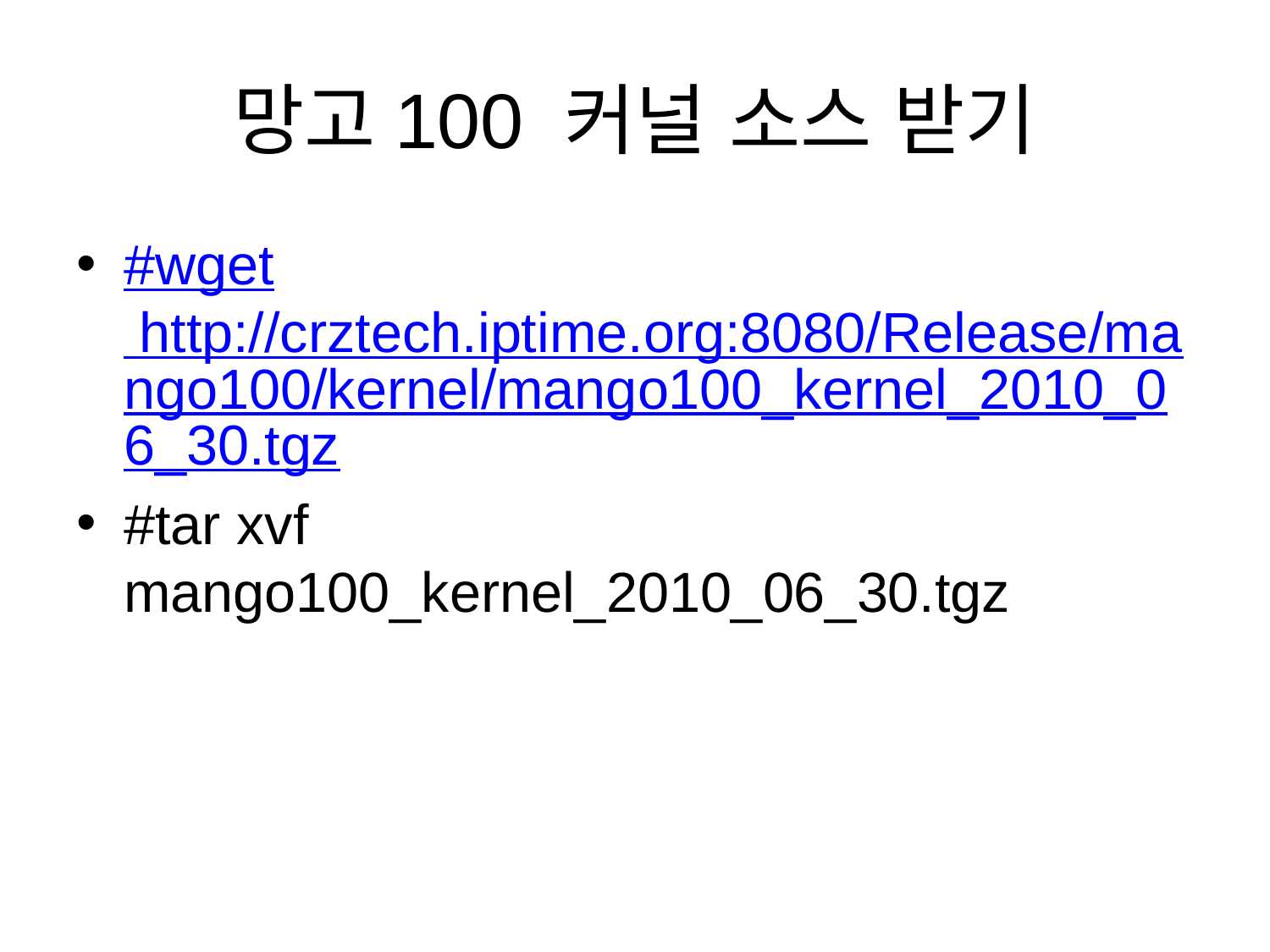

# 망고100 커널 소스 받기
#wget http://crztech.iptime.org:8080/Release/mango100/kernel/mango100_kernel_2010_06_30.tgz
#tar xvf mango100_kernel_2010_06_30.tgz